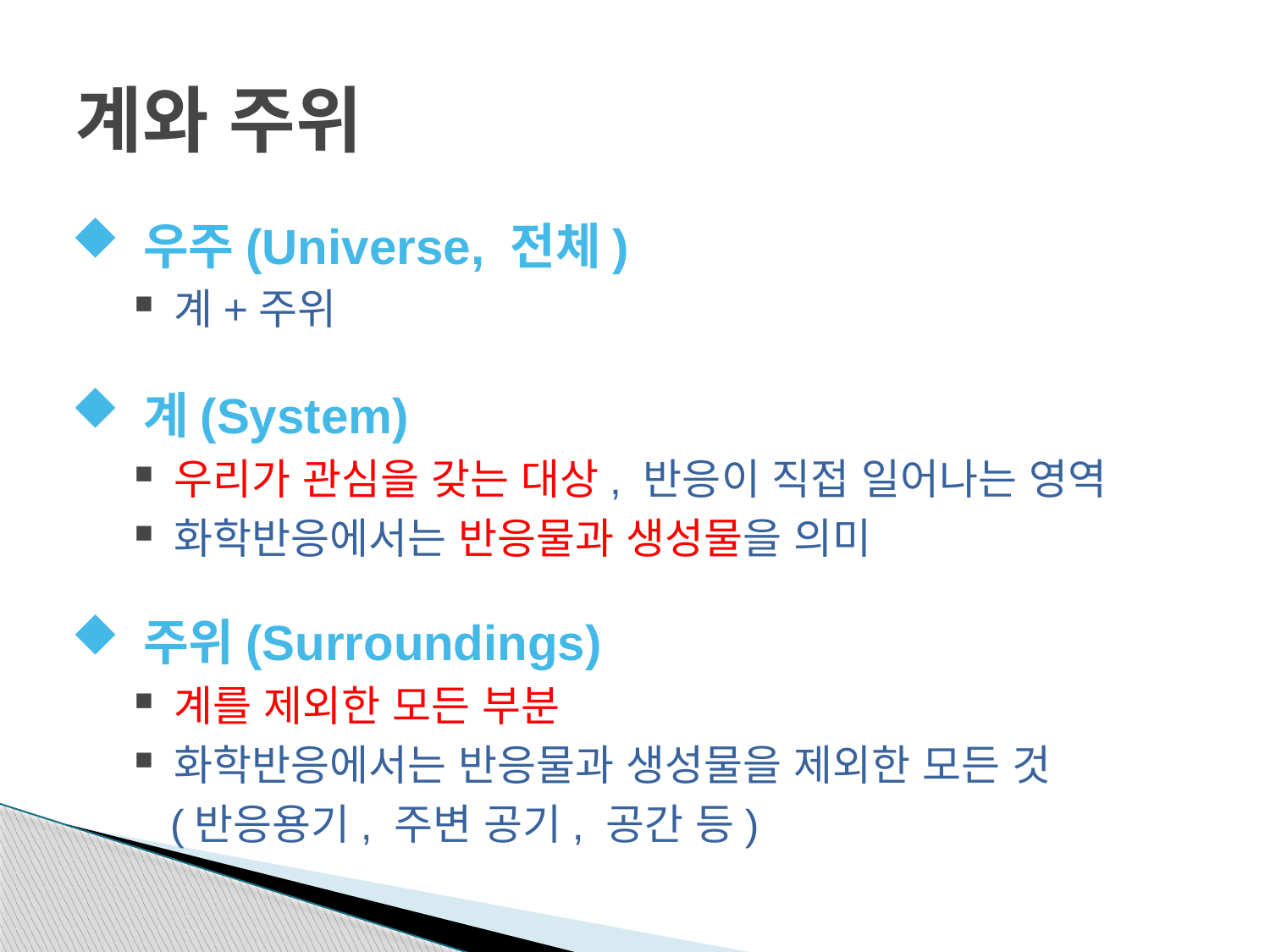

# 계와 주위
 우주(Universe, 전체)
계+주위
 계(System)
우리가 관심을 갖는 대상, 반응이 직접 일어나는 영역
화학반응에서는 반응물과 생성물을 의미
 주위(Surroundings)
계를 제외한 모든 부분
화학반응에서는 반응물과 생성물을 제외한 모든 것
   (반응용기, 주변 공기, 공간 등)